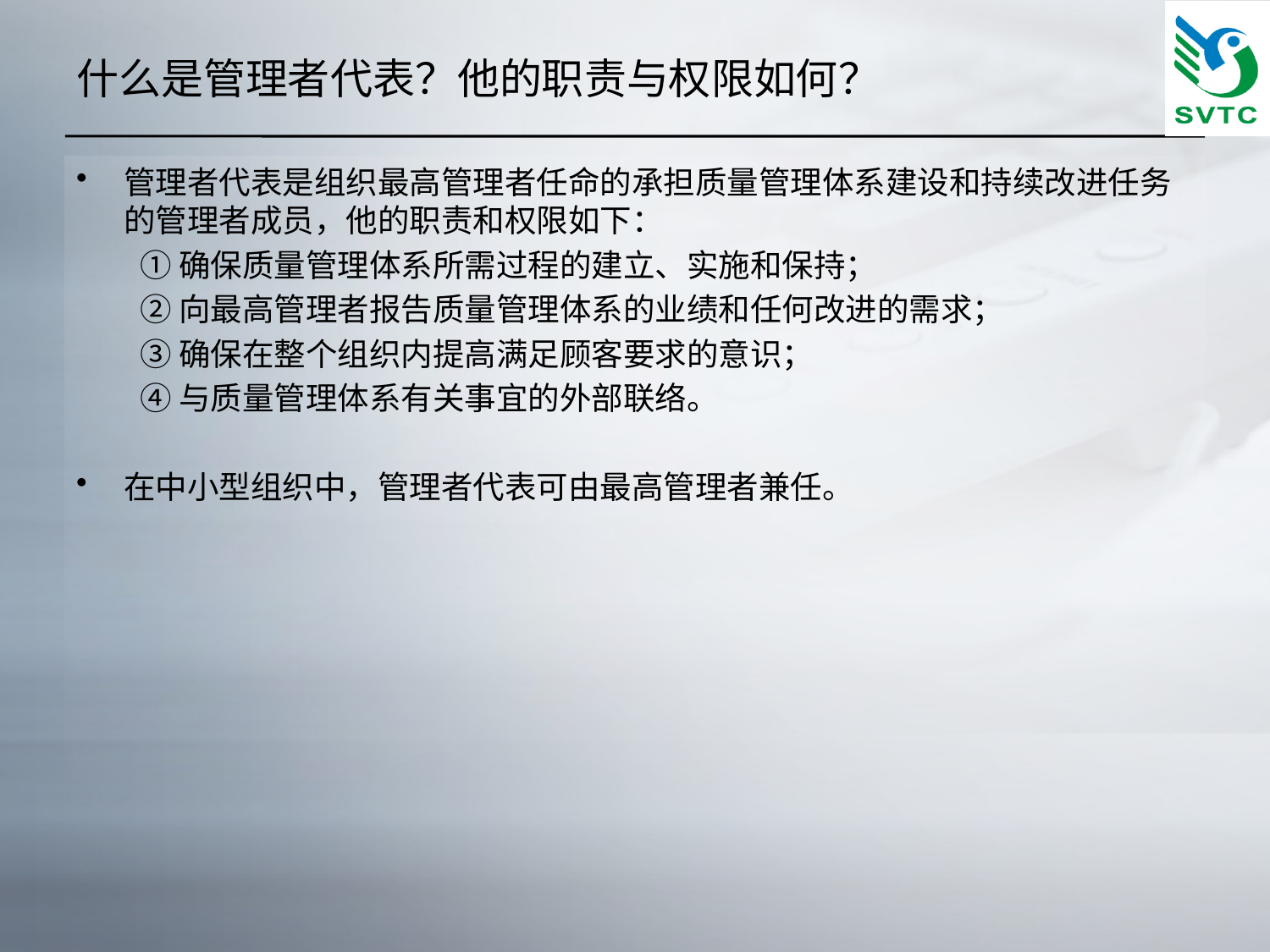

# 什么是管理者代表？他的职责与权限如何？
管理者代表是组织最高管理者任命的承担质量管理体系建设和持续改进任务的管理者成员，他的职责和权限如下：
①确保质量管理体系所需过程的建立、实施和保持；
②向最高管理者报告质量管理体系的业绩和任何改进的需求；
③确保在整个组织内提高满足顾客要求的意识；
④与质量管理体系有关事宜的外部联络。

在中小型组织中，管理者代表可由最高管理者兼任。